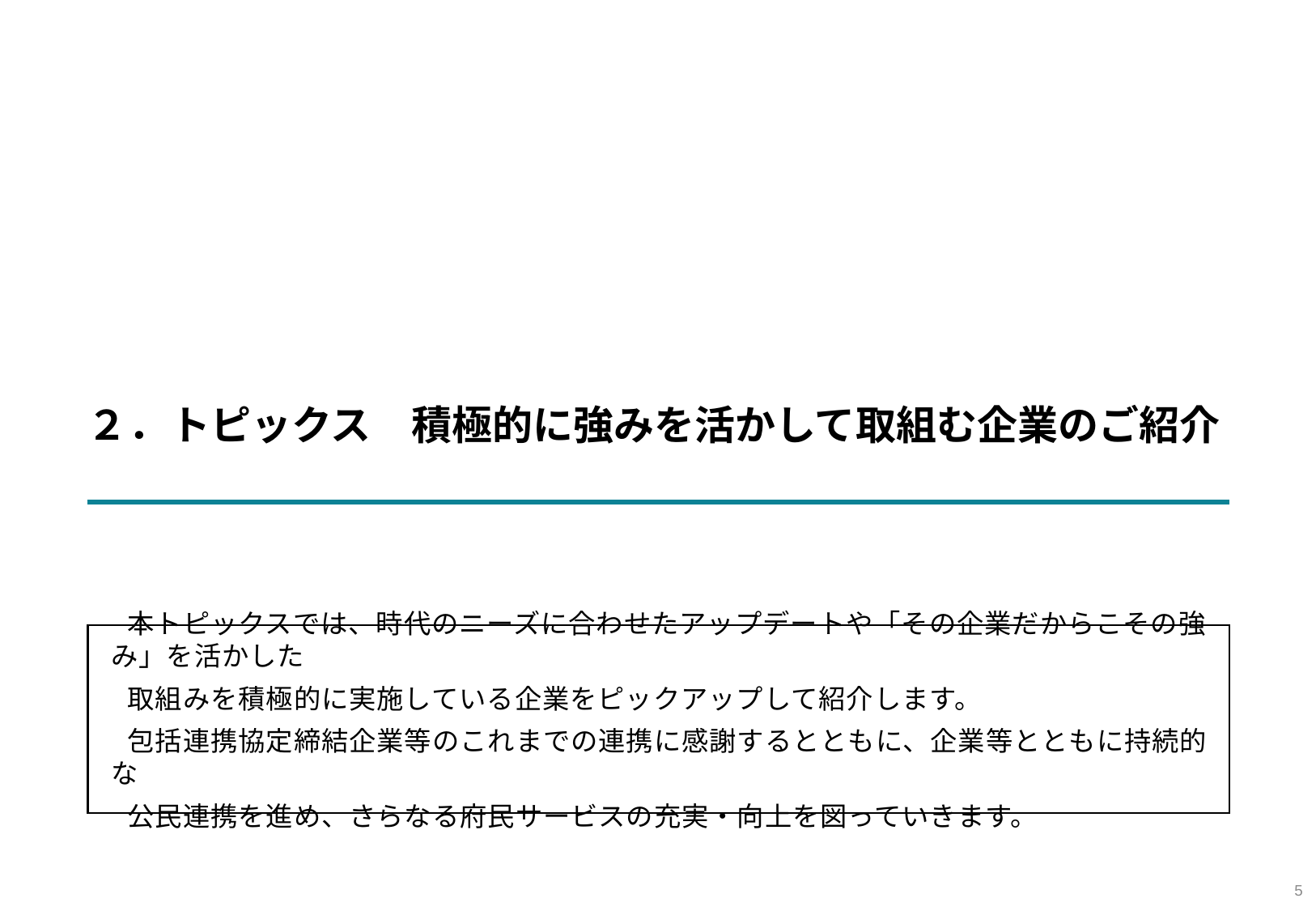

２．トピックス　積極的に強みを活かして取組む企業のご紹介
　本トピックスでは、時代のニーズに合わせたアップデートや「その企業だからこその強み」を活かした
　取組みを積極的に実施している企業をピックアップして紹介します。
　包括連携協定締結企業等のこれまでの連携に感謝するとともに、企業等とともに持続的な
　公民連携を進め、さらなる府民サービスの充実・向上を図っていきます。
5